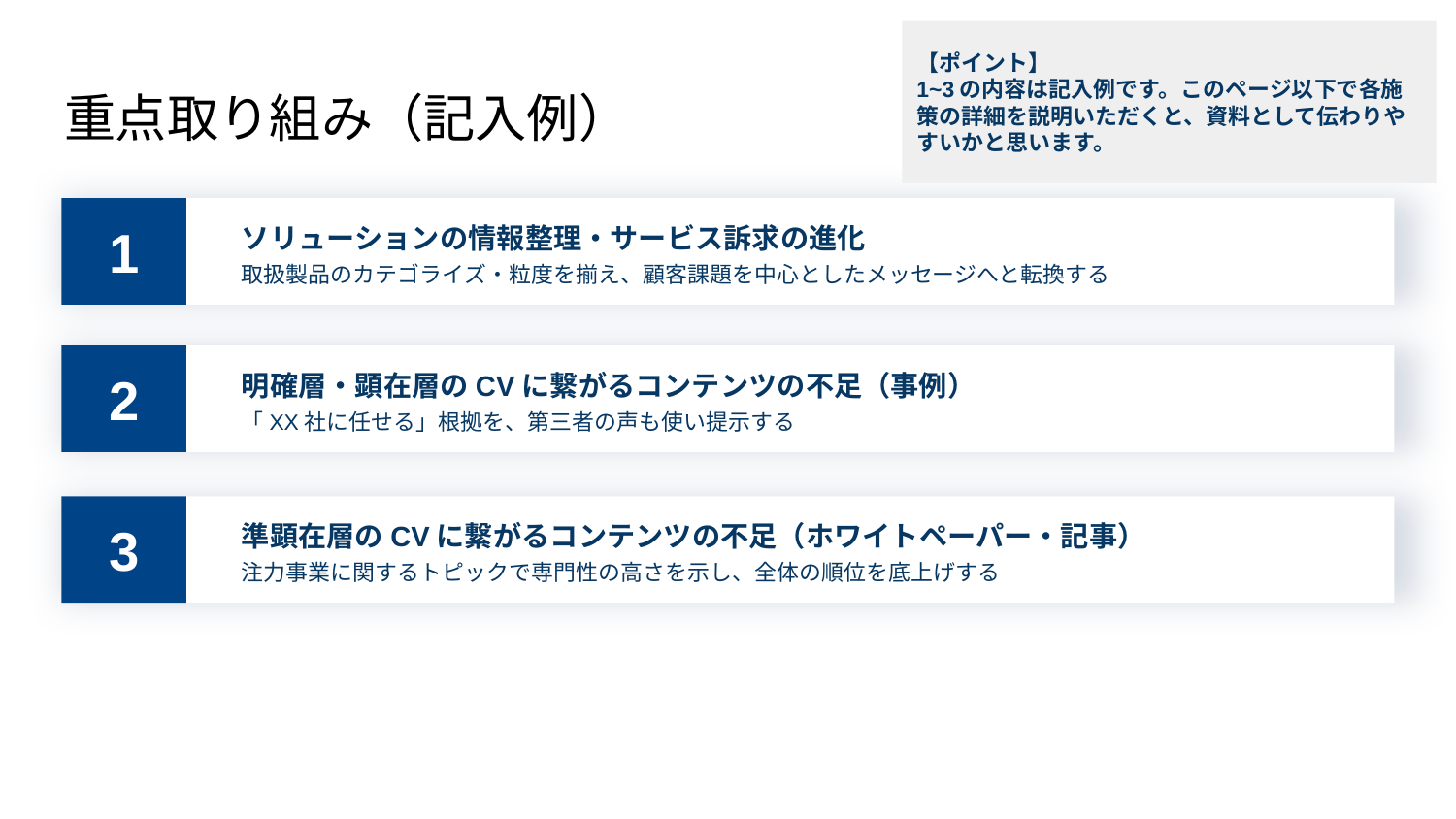

【ポイント】
1~3の内容は記入例です。このページ以下で各施策の詳細を説明いただくと、資料として伝わりやすいかと思います。
# 重点取り組み（記入例）
1

ソリューションの情報整理・サービス訴求の進化
取扱製品のカテゴライズ・粒度を揃え、顧客課題を中心としたメッセージへと転換する

2
明確層・顕在層のCVに繋がるコンテンツの不足（事例）
「XX社に任せる」根拠を、第三者の声も使い提示する

3
準顕在層のCVに繋がるコンテンツの不足（ホワイトペーパー・記事）
注力事業に関するトピックで専門性の高さを示し、全体の順位を底上げする